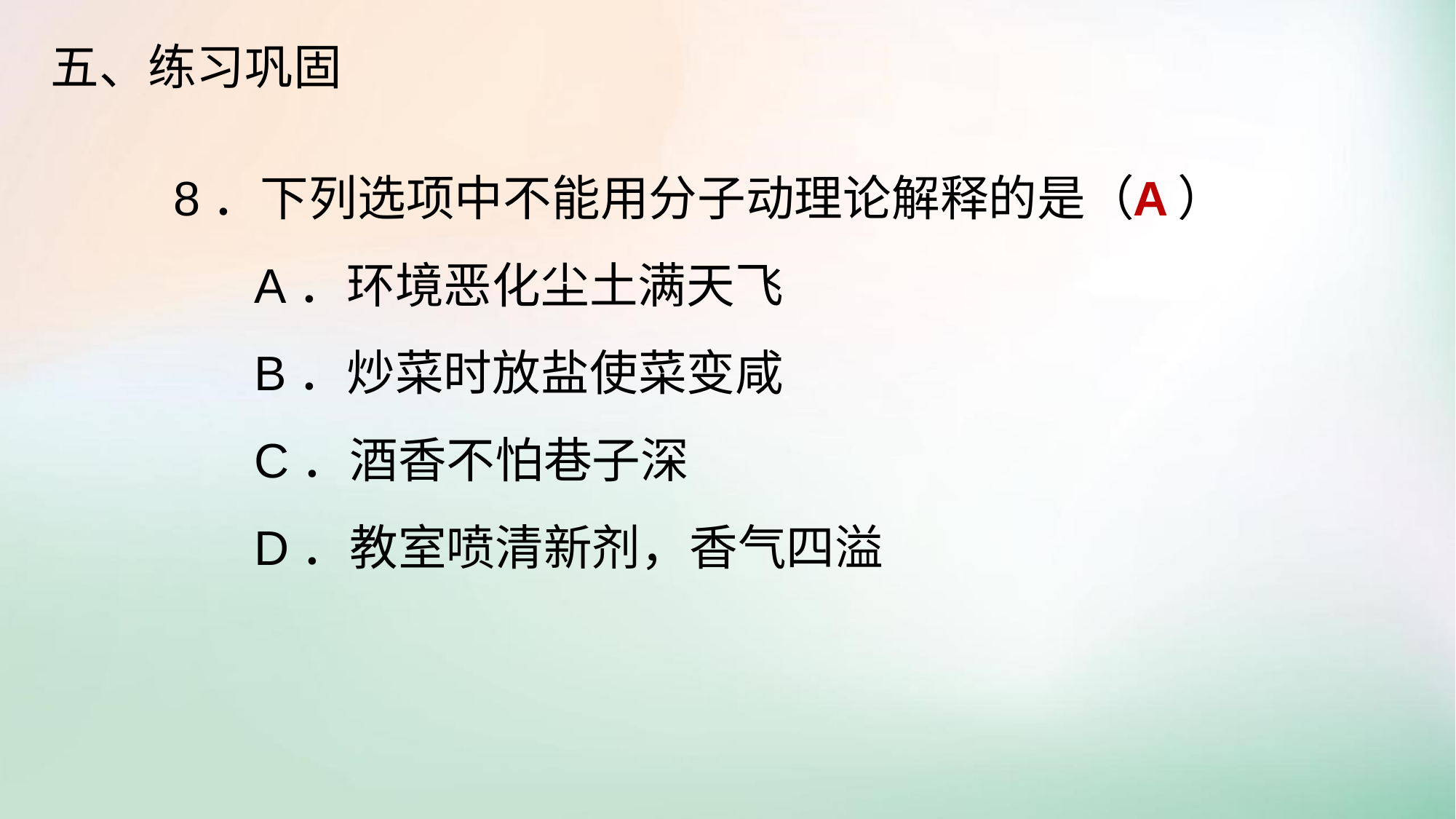

五、练习巩固
8．下列选项中不能用分子动理论解释的是（    ）
      A．环境恶化尘土满天飞
      B．炒菜时放盐使菜变咸
      C．酒香不怕巷子深
      D．教室喷清新剂，香气四溢
A